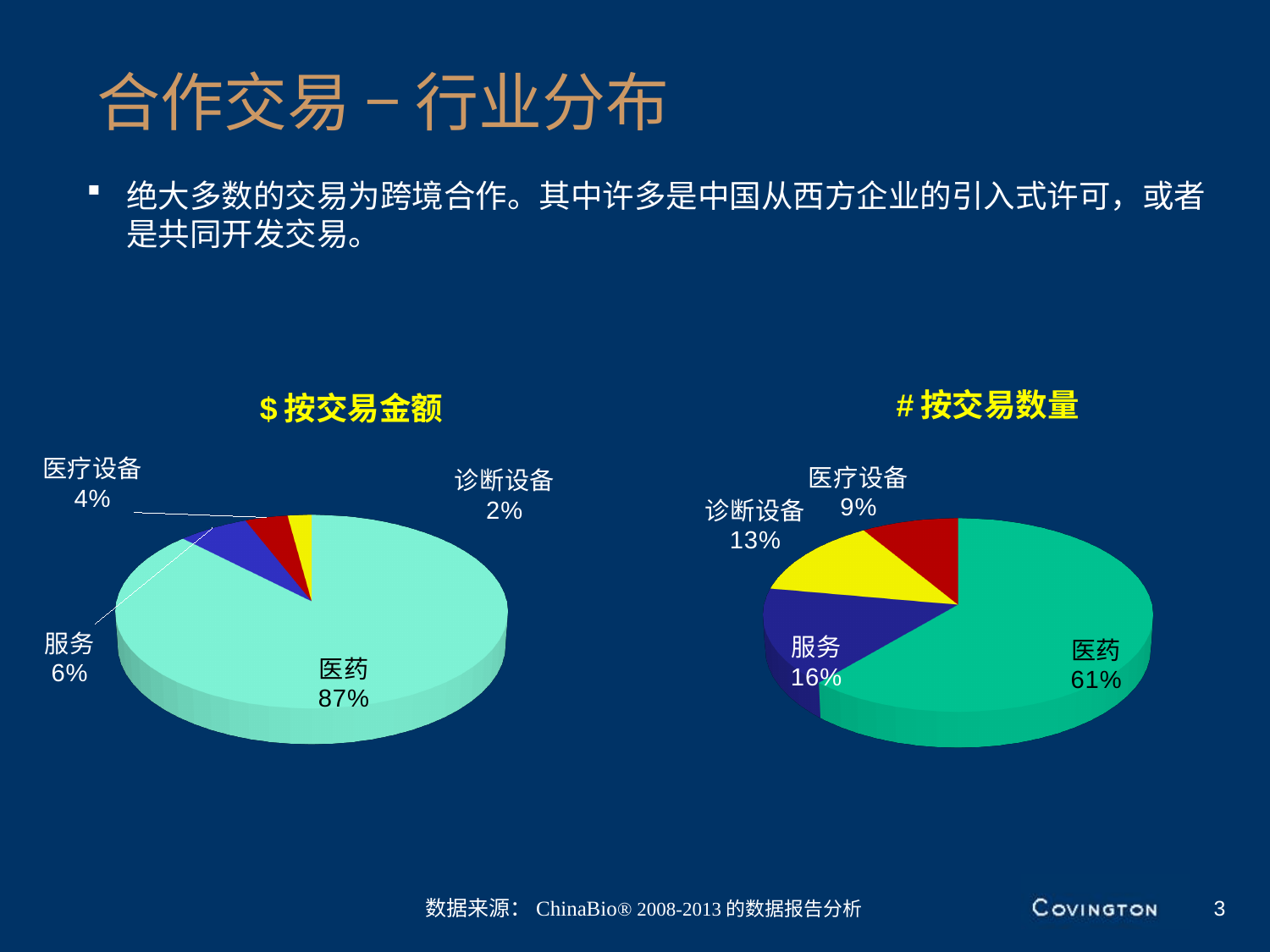

# 合作交易 − 行业分布
绝大多数的交易为跨境合作。其中许多是中国从西方企业的引入式许可，或者是共同开发交易。

[unsupported chart]

[unsupported chart]

数据来源：ChinaBio® 2008-2013的数据报告分析
3